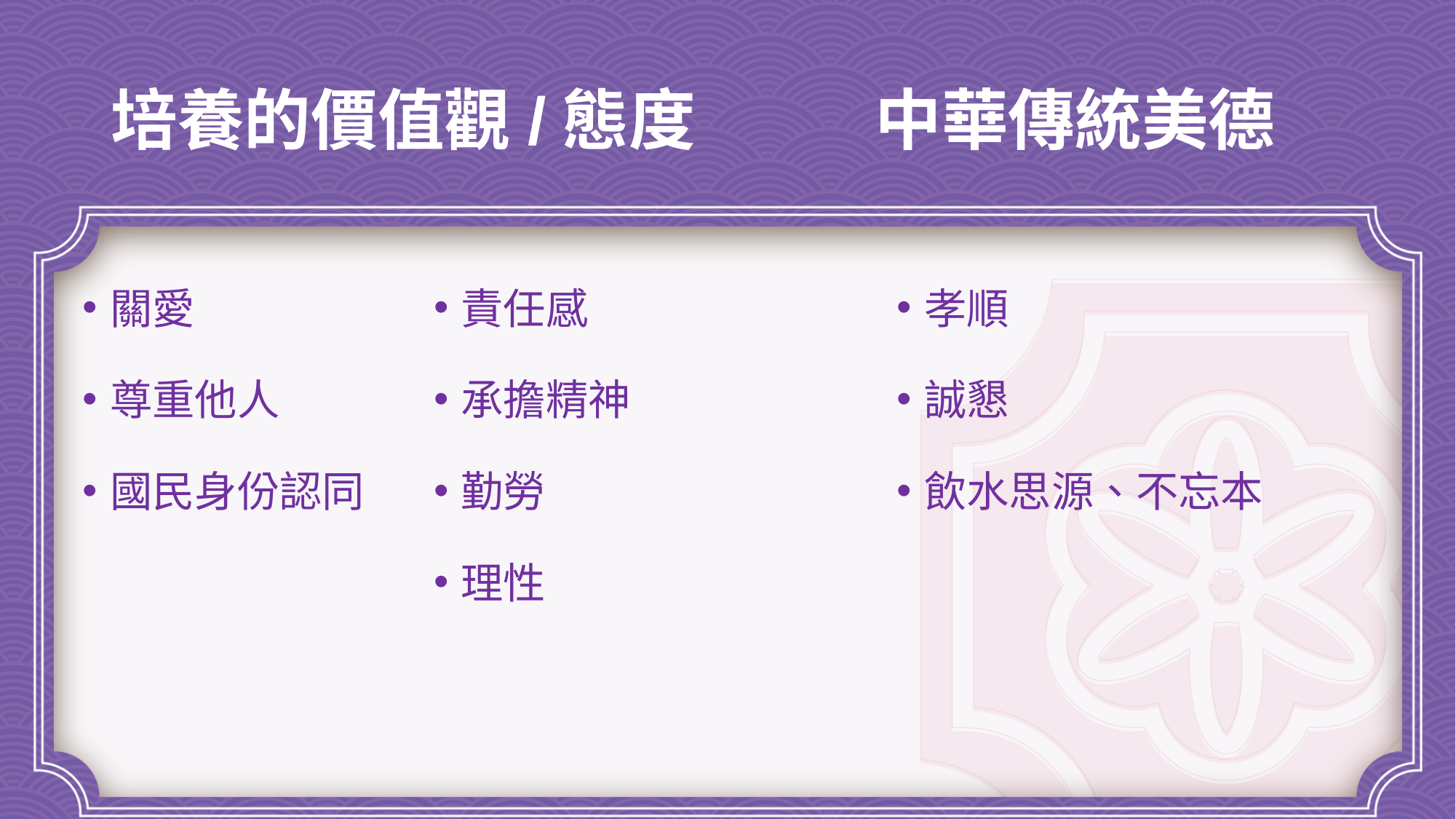

# 培養的價值觀/態度		中華傳統美德
關愛
尊重他人
國民身份認同

責任感
承擔精神
勤勞
理性

孝順
誠懇
飲水思源、不忘本